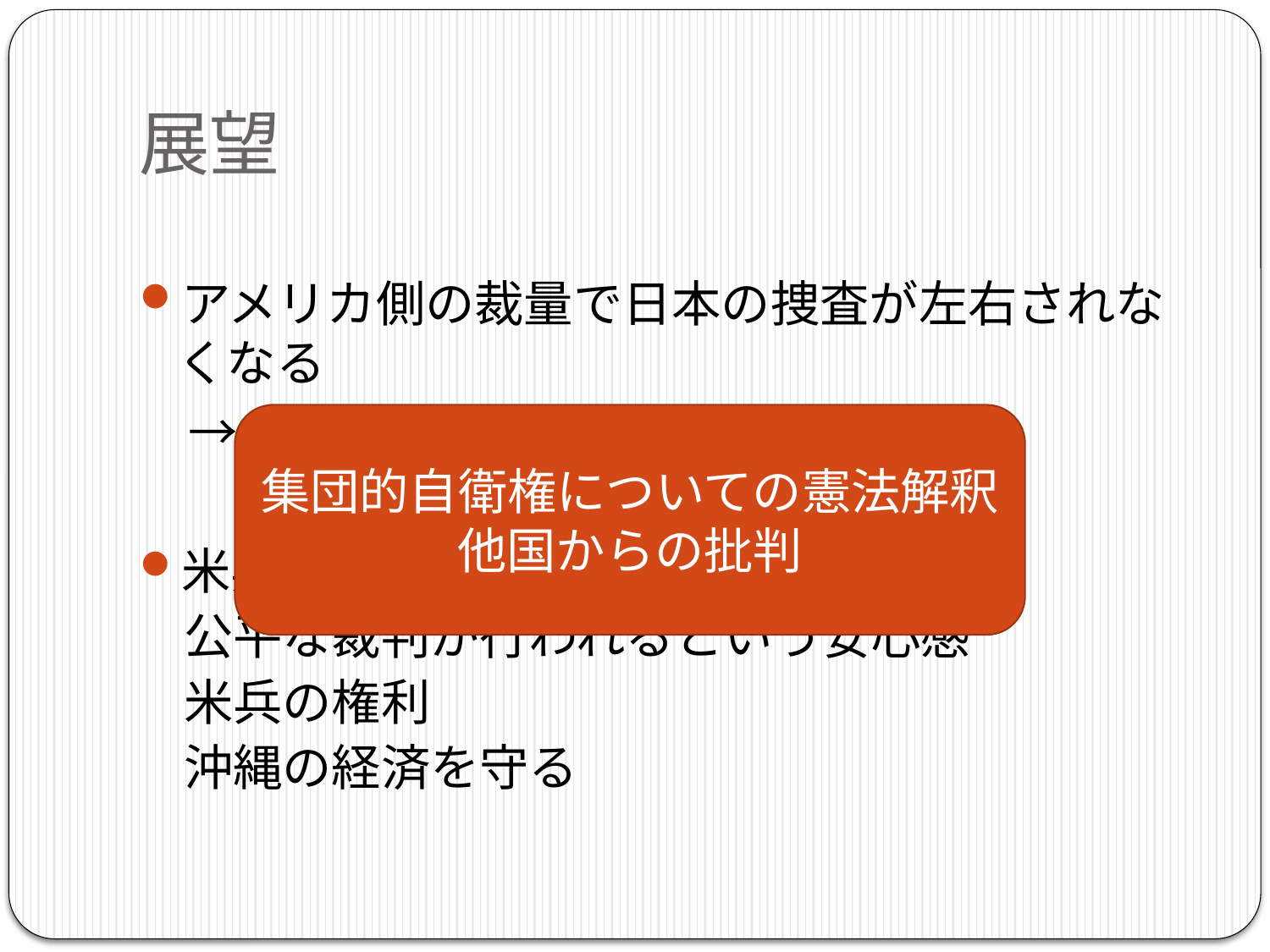

# 展望

アメリカ側の裁量で日本の捜査が左右されなくなる
　→公平な裁判

米兵と日本人の平和的共存
公平な裁判が行われるという安心感
米兵の権利
沖縄の経済を守る

集団的自衛権についての憲法解釈
他国からの批判